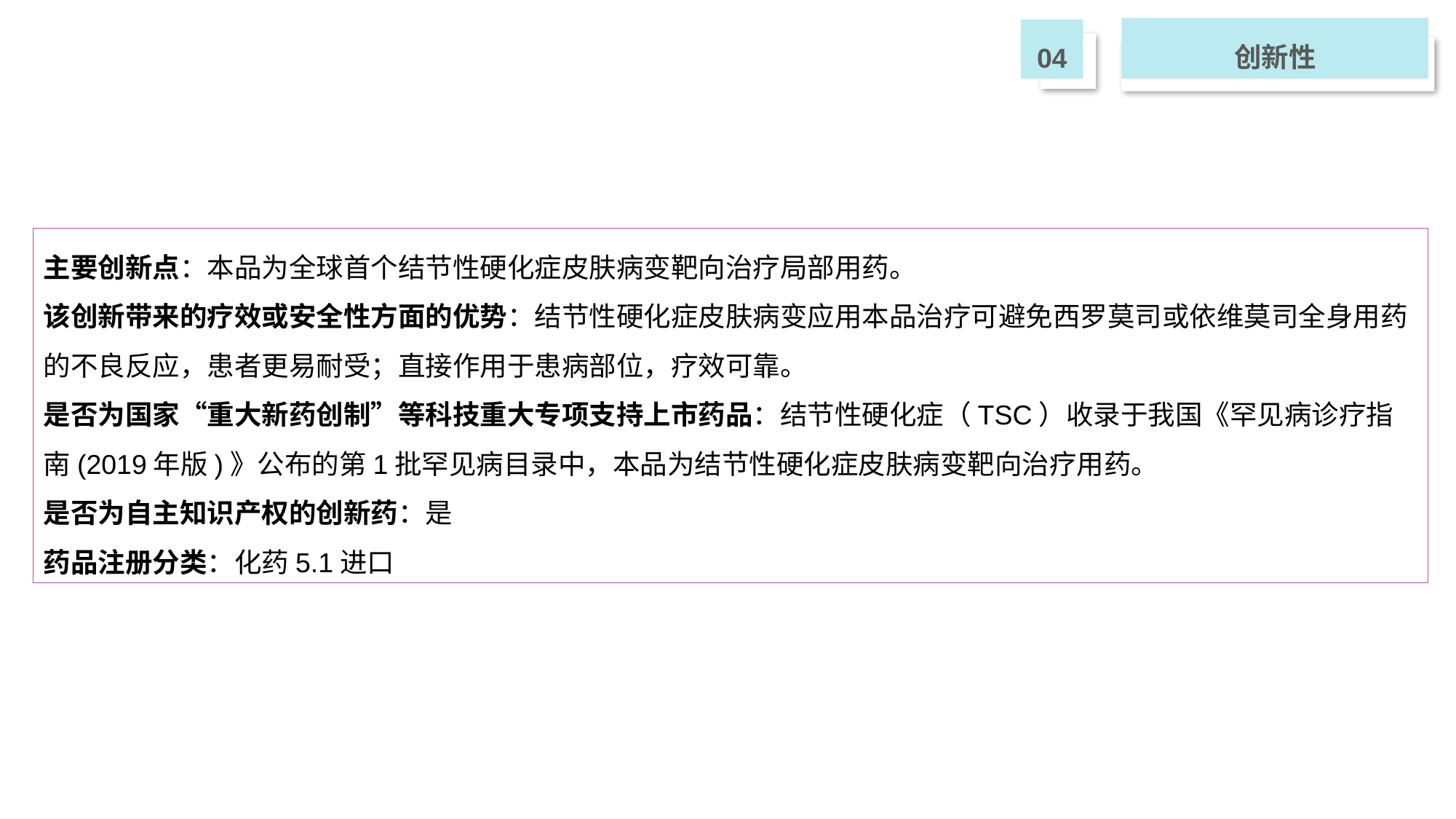

创新性
04

主要创新点：本品为全球首个结节性硬化症皮肤病变靶向治疗局部用药。
该创新带来的疗效或安全性方面的优势：结节性硬化症皮肤病变应用本品治疗可避免西罗莫司或依维莫司全身用药的不良反应，患者更易耐受；直接作用于患病部位，疗效可靠。
是否为国家“重大新药创制”等科技重大专项支持上市药品：结节性硬化症（TSC）收录于我国《罕见病诊疗指南(2019年版)》公布的第1批罕见病目录中，本品为结节性硬化症皮肤病变靶向治疗用药。
是否为自主知识产权的创新药：是
药品注册分类：化药5.1进口